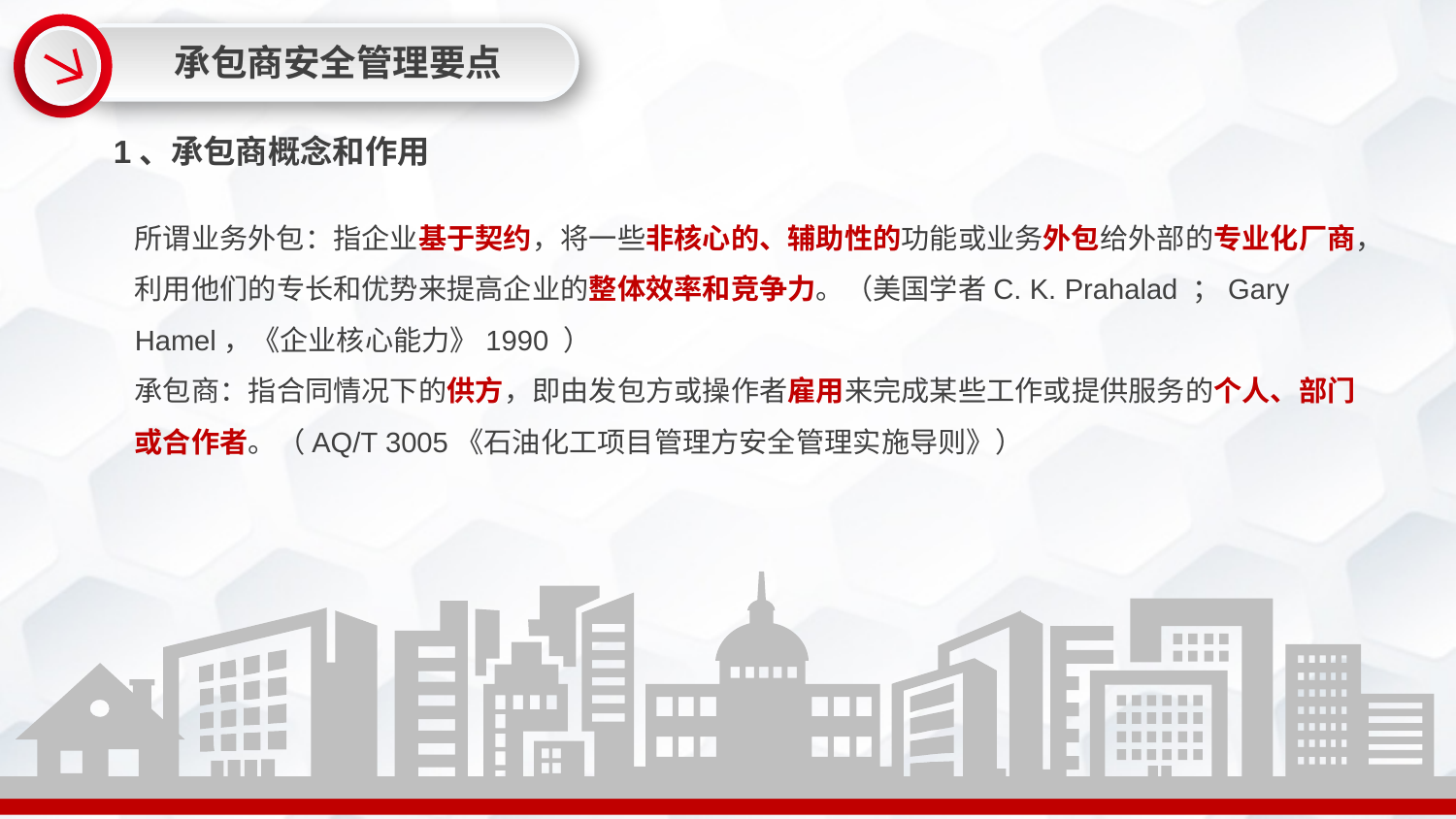

承包商安全管理要点
1、承包商概念和作用
所谓业务外包：指企业基于契约，将一些非核心的、辅助性的功能或业务外包给外部的专业化厂商，利用他们的专长和优势来提高企业的整体效率和竞争力。（美国学者C. K. Prahalad ；Gary Hamel，《企业核心能力》1990 ）
承包商：指合同情况下的供方，即由发包方或操作者雇用来完成某些工作或提供服务的个人、部门或合作者。（AQ/T 3005《石油化工项目管理方安全管理实施导则》）